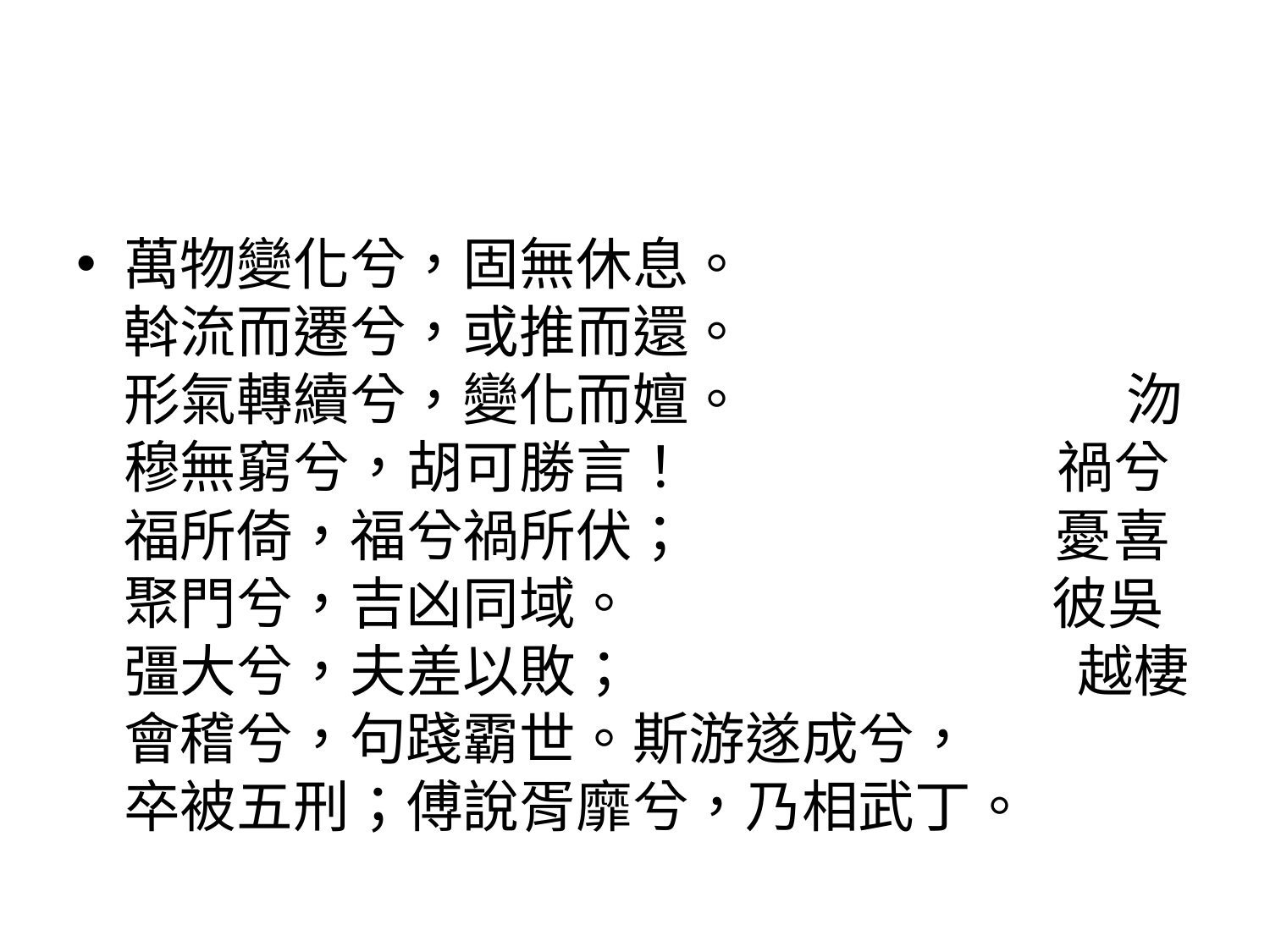

#
萬物變化兮，固無休息。                               斡流而遷兮，或推而還。                               形氣轉續兮，變化而嬗。                              沕穆無窮兮，胡可勝言！                             禍兮福所倚，福兮禍所伏；                             憂喜聚門兮，吉凶同域。                                 彼吳彊大兮，夫差以敗；                                   越棲會稽兮，句踐霸世。斯游遂成兮，                 卒被五刑；傅說胥靡兮，乃相武丁。